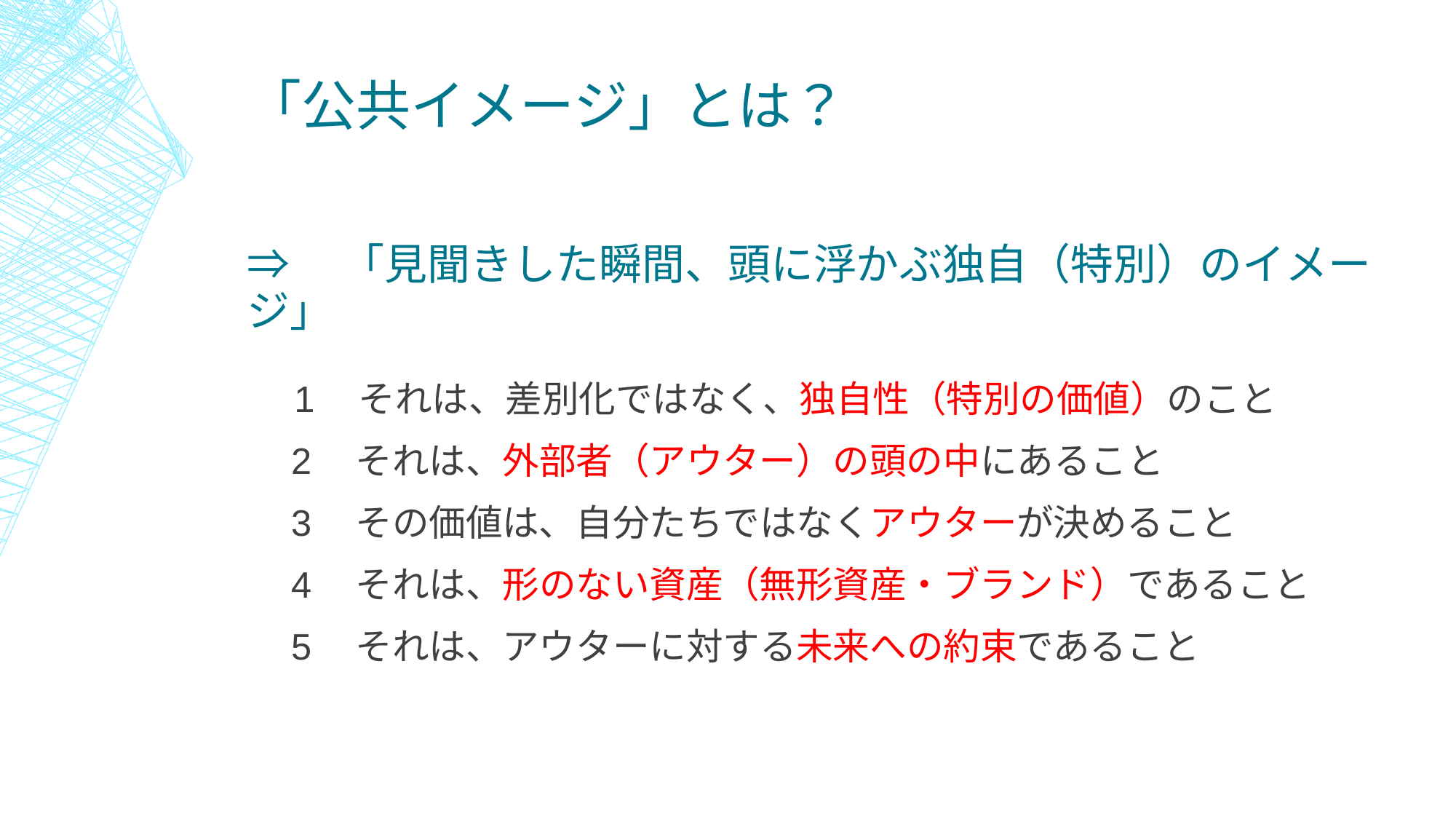

# 「公共イメージ」とは？
⇒　「見聞きした瞬間、頭に浮かぶ独自（特別）のイメージ」
　1　それは、差別化ではなく、独自性（特別の価値）のこと
　2　それは、外部者（アウター）の頭の中にあること
　3　その価値は、自分たちではなくアウターが決めること
　4　それは、形のない資産（無形資産・ブランド）であること
　5　それは、アウターに対する未来への約束であること